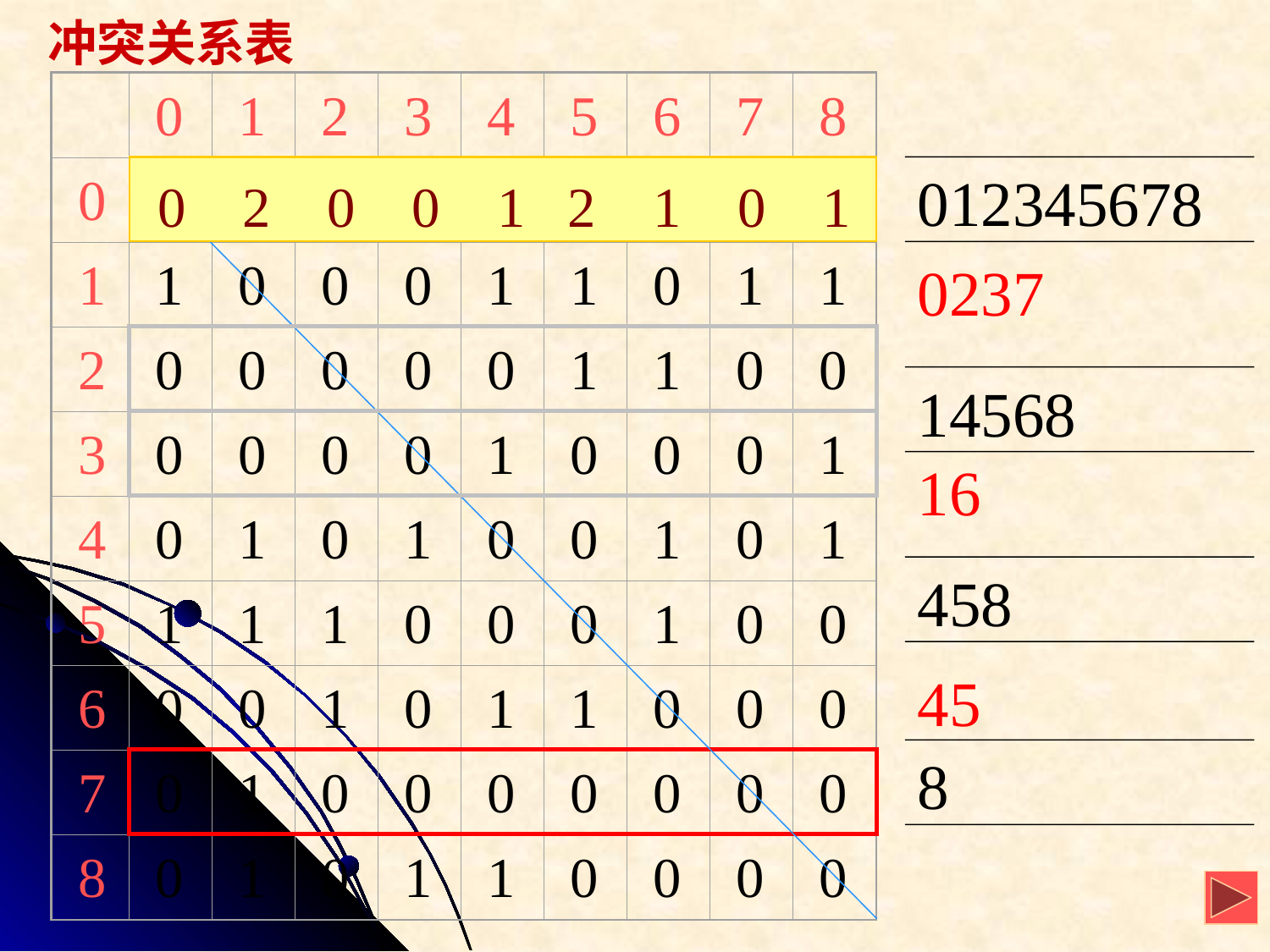

冲突关系表

0

1

2

3

4

5

6

7

8

0

0

1

0

0

0

1

0

0

0

1

1

0

0

0

1

1

0

1

1

2

0

0

0

0

0

1

1

0

0

3

0

0

0

0

1

0

0

0

1

4

0

1

0

1

0

0

1

0

1

5

1

1

1

0

0

0

1

0

0

6

0

0

1

0

1

1

0

0

0

7

0

1

0

0

0

0

0

0

0

8

0

1

0

1

1

0

0

0

0

 0    1    0    0    0   2    1    0    0

012345678

 0    1    0    0    0   1    0    0    0
 0    1    0    0    1   2    1    0    1
 0    2    0    0    1   2    1    0    1
0237

14568

16

458

45

8